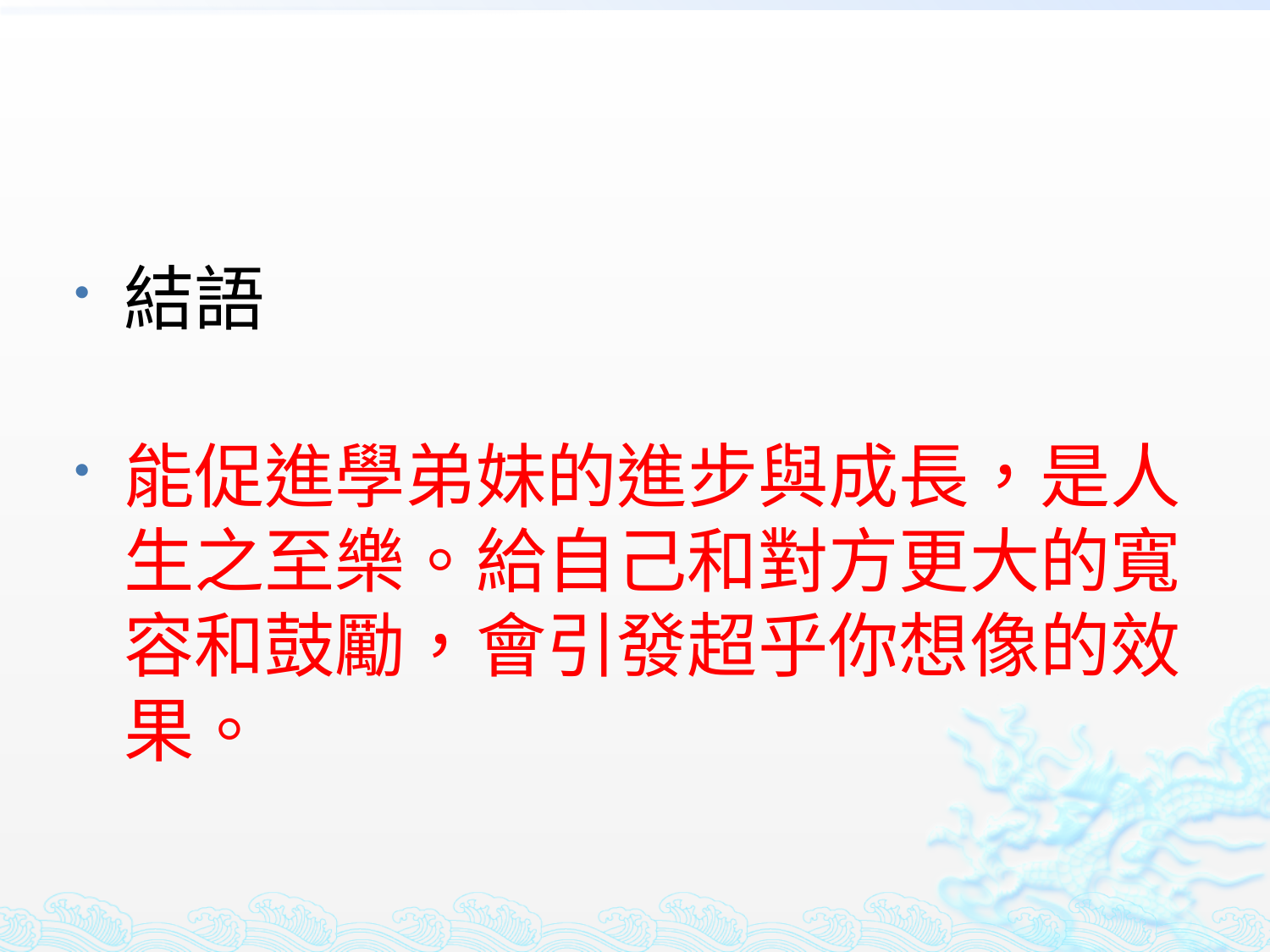

#

結語

能促進學弟妹的進步與成長，是人生之至樂。給自己和對方更大的寬容和鼓勵，會引發超乎你想像的效果。